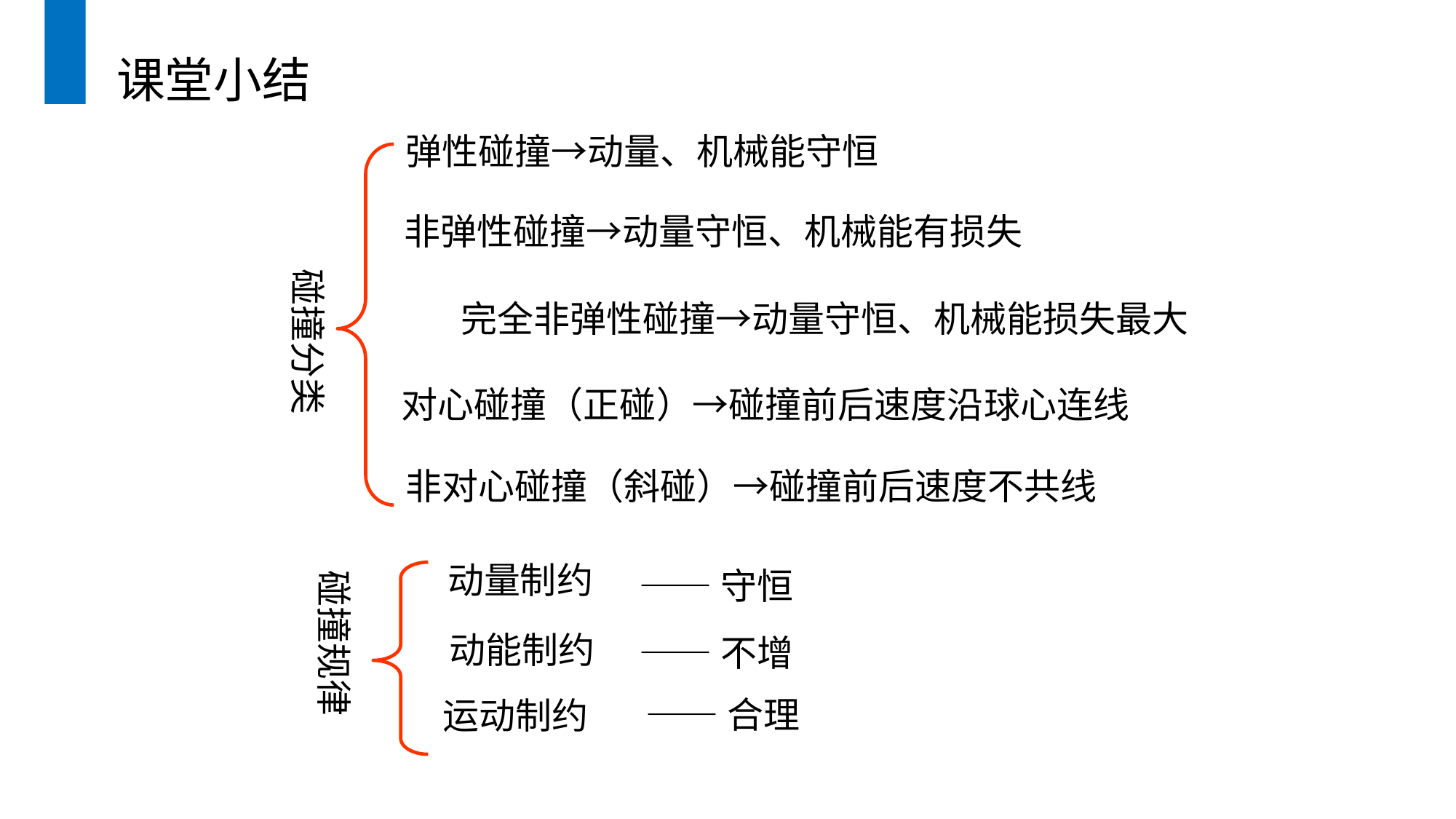

课堂小结
弹性碰撞→动量、机械能守恒

非弹性碰撞→动量守恒、机械能有损失
碰撞分类
完全非弹性碰撞→动量守恒、机械能损失最大
对心碰撞（正碰）→碰撞前后速度沿球心连线
非对心碰撞（斜碰）→碰撞前后速度不共线
动量制约
——守恒
碰撞规律

动能制约
——不增
——合理
运动制约